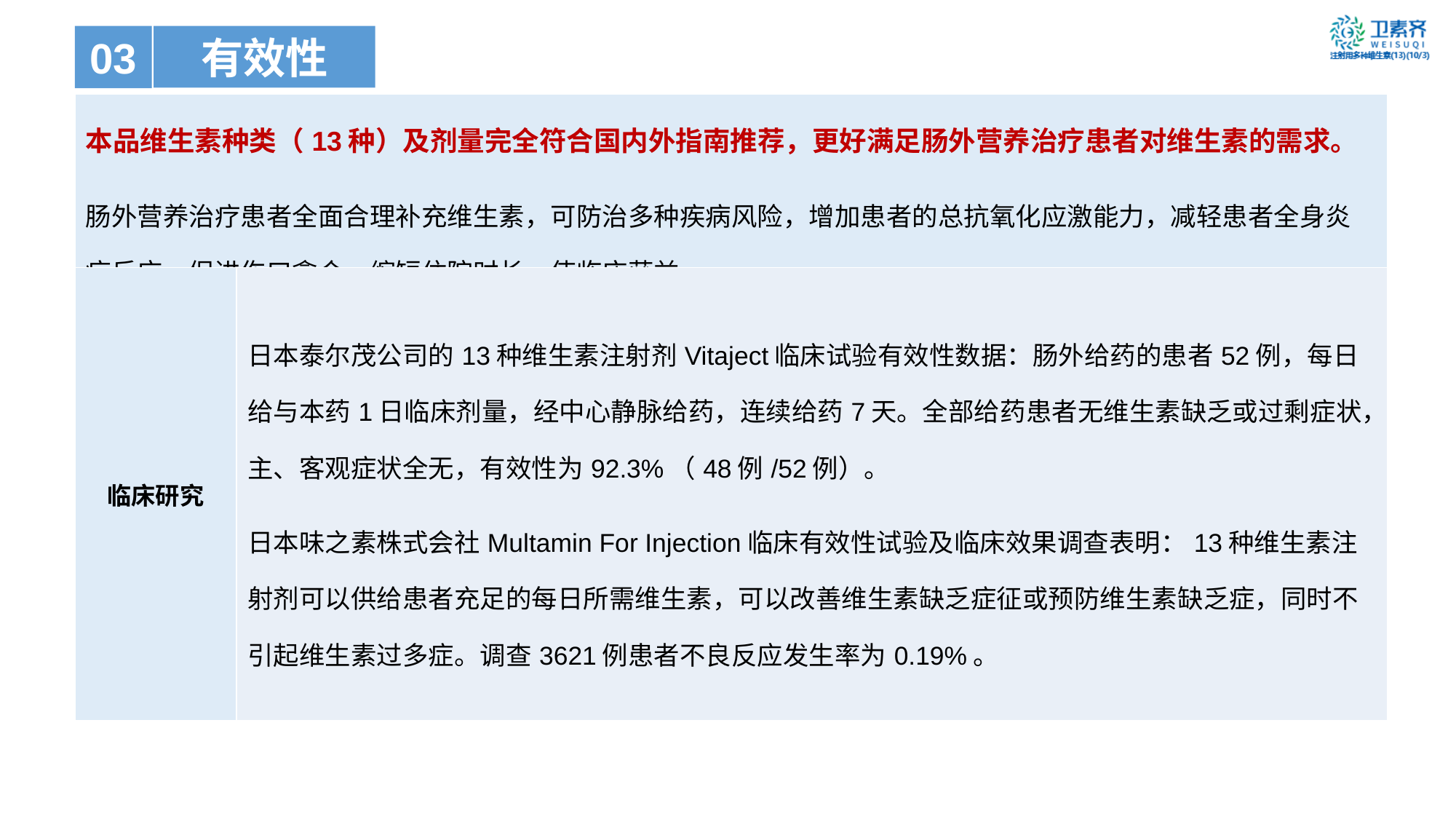

03
有效性
| 本品维生素种类（13种）及剂量完全符合国内外指南推荐，更好满足肠外营养治疗患者对维生素的需求。 肠外营养治疗患者全面合理补充维生素，可防治多种疾病风险，增加患者的总抗氧化应激能力，减轻患者全身炎症反应，促进伤口愈合，缩短住院时长，使临床获益。 |  |
| --- | --- |
| 临床研究 | 日本泰尔茂公司的13种维生素注射剂Vitaject临床试验有效性数据：肠外给药的患者52例，每日给与本药1日临床剂量，经中心静脉给药，连续给药7天。全部给药患者无维生素缺乏或过剩症状，主、客观症状全无，有效性为92.3%（48例/52例）。 日本味之素株式会社Multamin For Injection临床有效性试验及临床效果调查表明：13种维生素注射剂可以供给患者充足的每日所需维生素，可以改善维生素缺乏症征或预防维生素缺乏症，同时不引起维生素过多症。调查3621例患者不良反应发生率为0.19%。 |